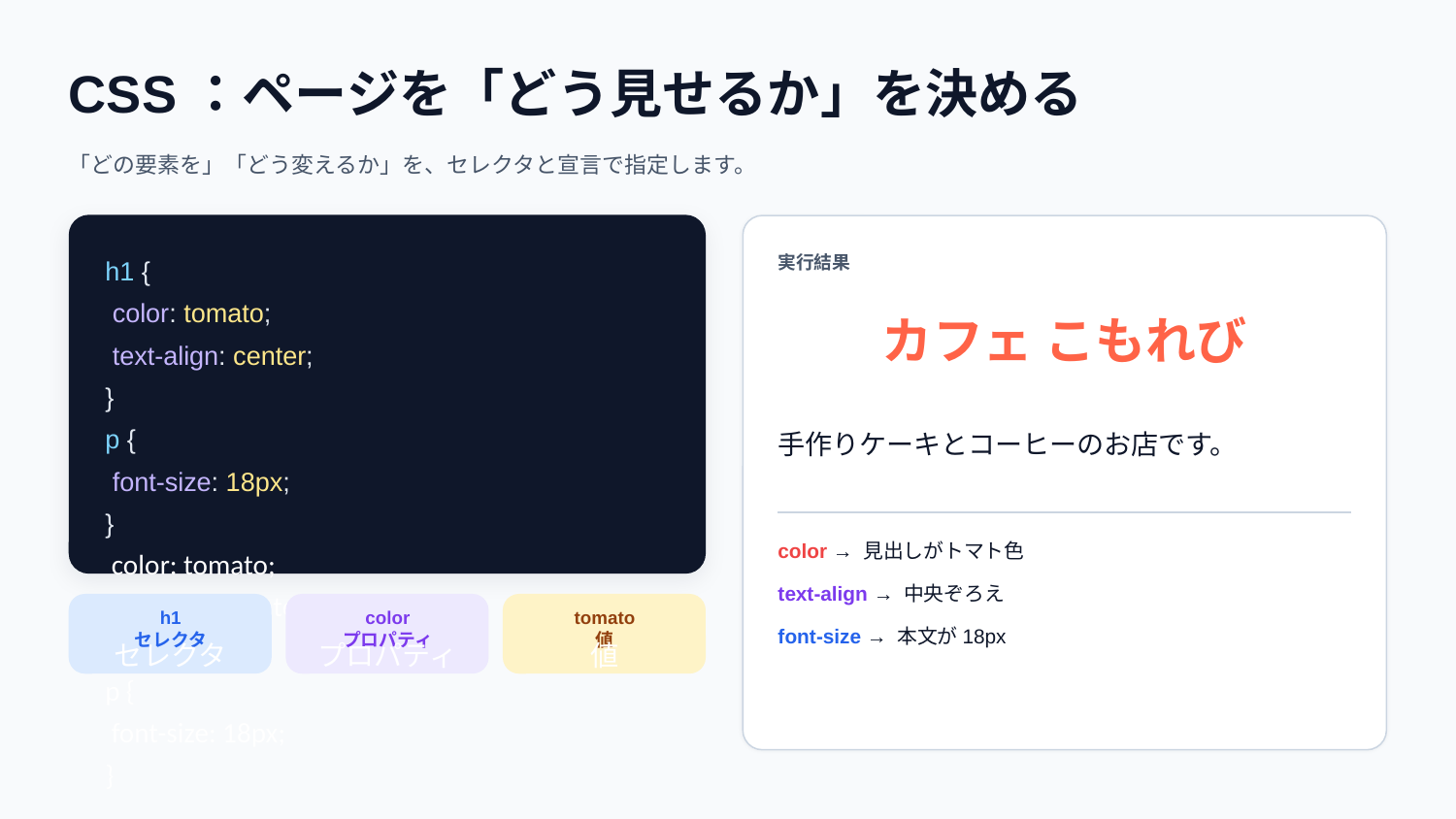

CSS：ページを「どう見せるか」を決める
「どの要素を」「どう変えるか」を、セレクタと宣言で指定します。

h1 {
 color: tomato;
 text-align: center;
}
p {
 font-size: 18px;
}
 color: tomato;
 text-align: center;
}
p {
 font-size: 18px;
}
実行結果
カフェ こもれび
手作りケーキとコーヒーのお店です。
color → 見出しがトマト色
text-align → 中央ぞろえ

h1
セレクタ
セレクタ
color
プロパティ
プロパティ
tomato
値
値
font-size → 本文が18px